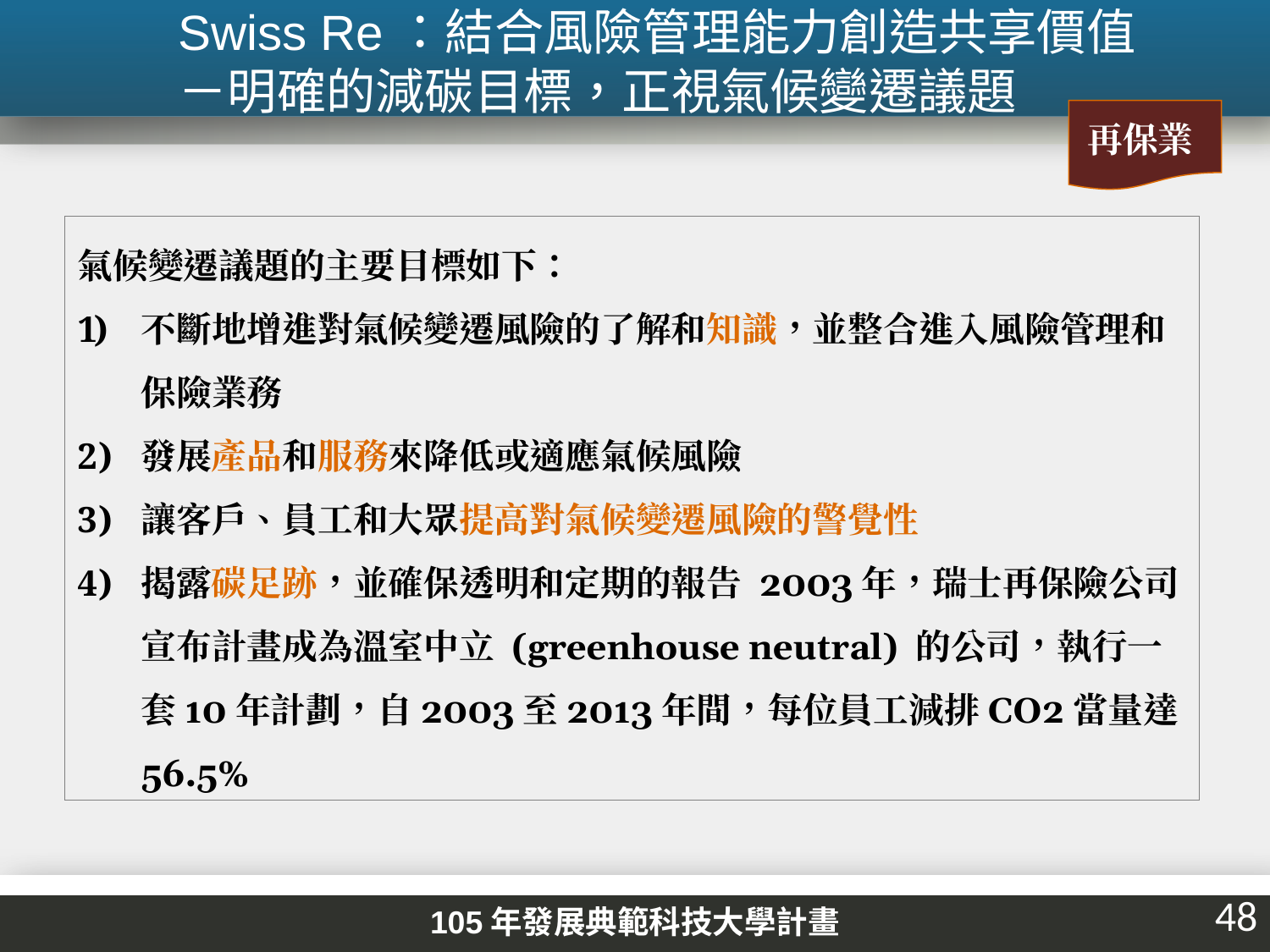

Swiss Re：結合風險管理能力創造共享價值
－明確的減碳目標，正視氣候變遷議題

再保業
氣候變遷議題的主要目標如下：
不斷地增進對氣候變遷風險的了解和知識，並整合進入風險管理和保險業務
發展產品和服務來降低或適應氣候風險
讓客戶、員工和大眾提高對氣候變遷風險的警覺性
揭露碳足跡，並確保透明和定期的報告 2003年，瑞士再保險公司宣布計畫成為溫室中立 (greenhouse neutral) 的公司，執行一套10年計劃，自2003至2013年間，每位員工減排CO2當量達56.5%
48